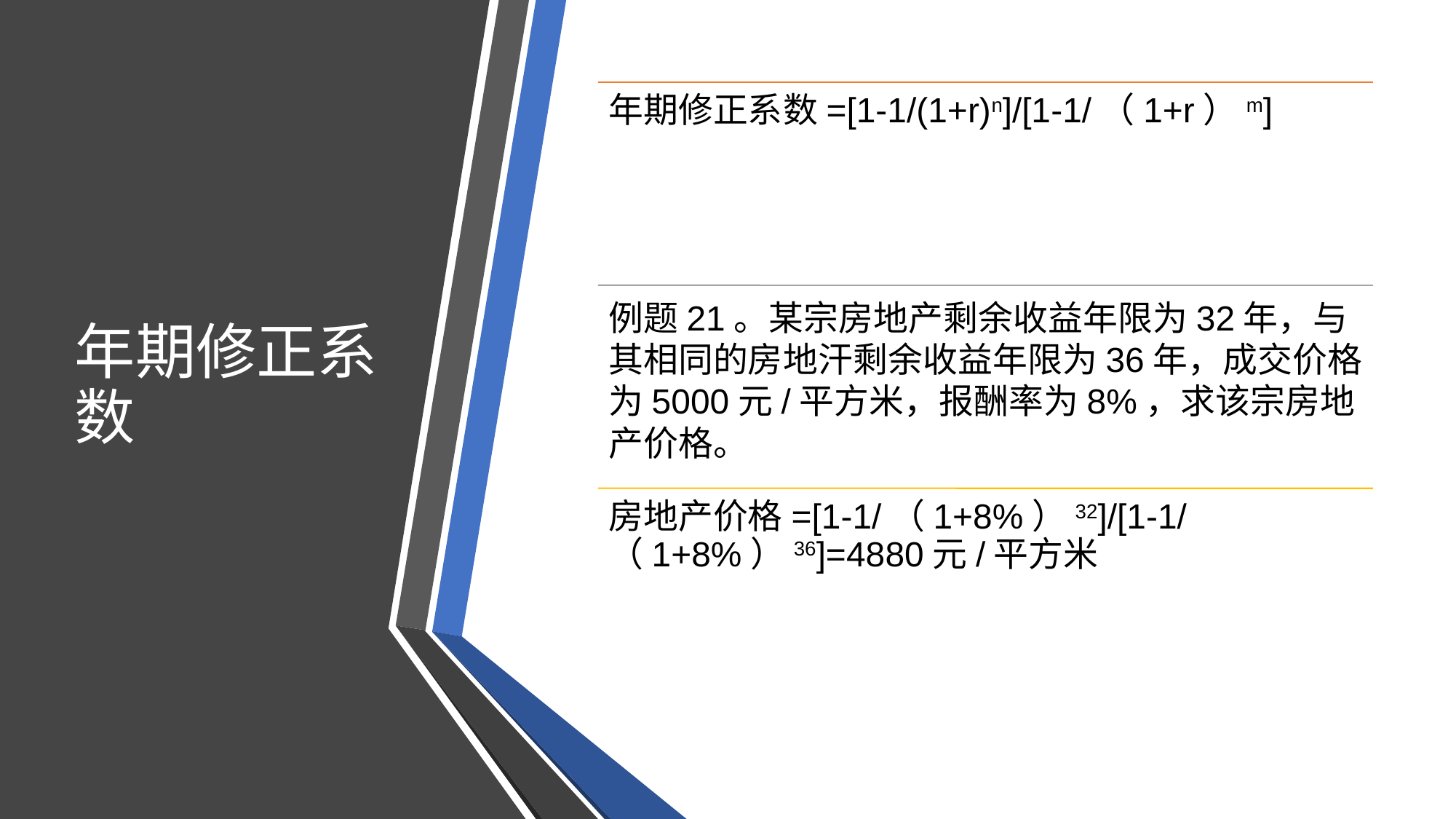

# 年期修正系数
年期修正系数=[1-1/(1+r)n]/[1-1/（1+r）m]
例题21。某宗房地产剩余收益年限为32年，与其相同的房地汗剩余收益年限为36年，成交价格为5000元/平方米，报酬率为8%，求该宗房地产价格。
房地产价格=[1-1/（1+8%）32]/[1-1/（1+8%）36]=4880元/平方米